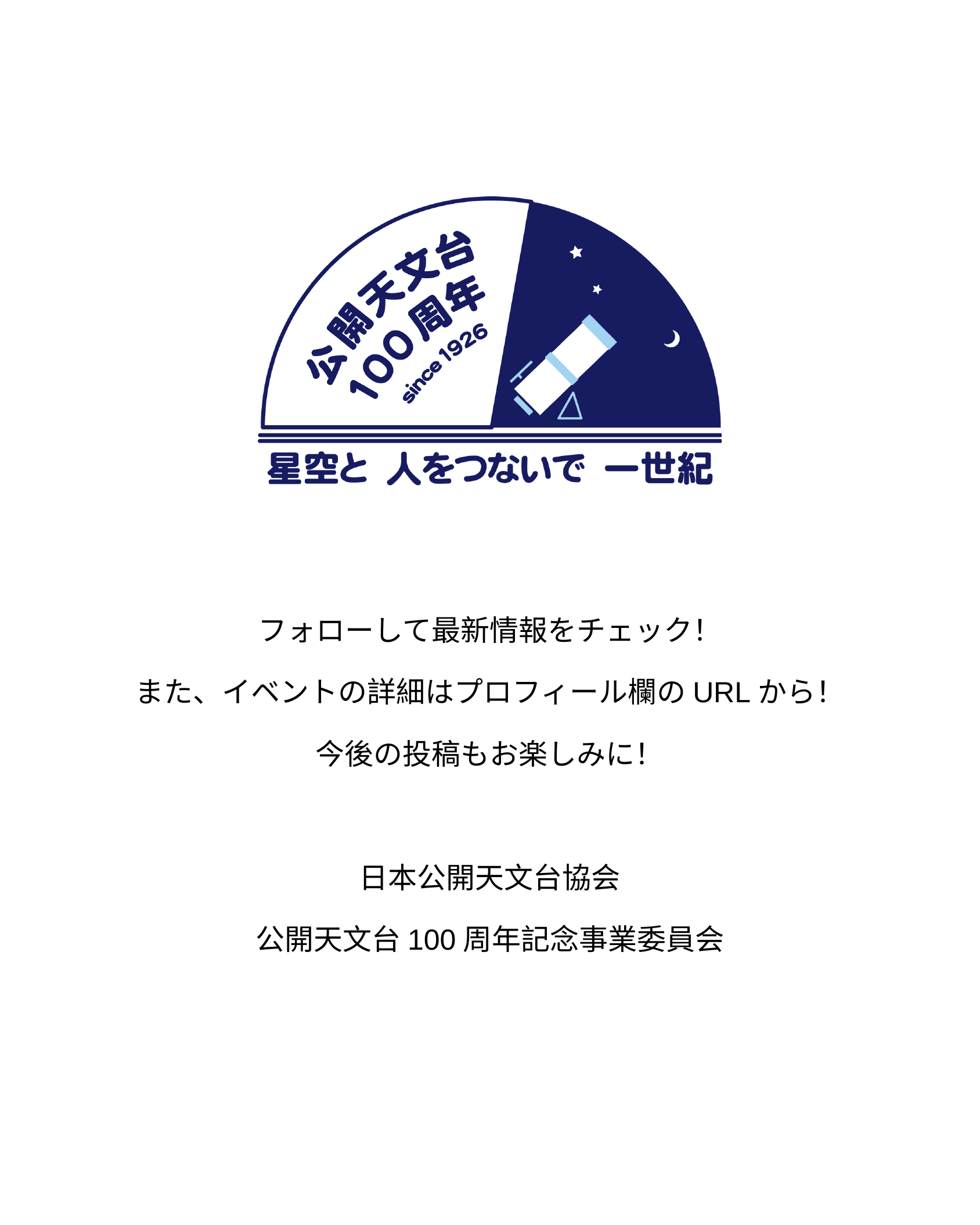

フォローして最新情報をチェック！
また、イベントの詳細はプロフィール欄のURLから！
今後の投稿もお楽しみに！

日本公開天文台協会
公開天文台100周年記念事業委員会